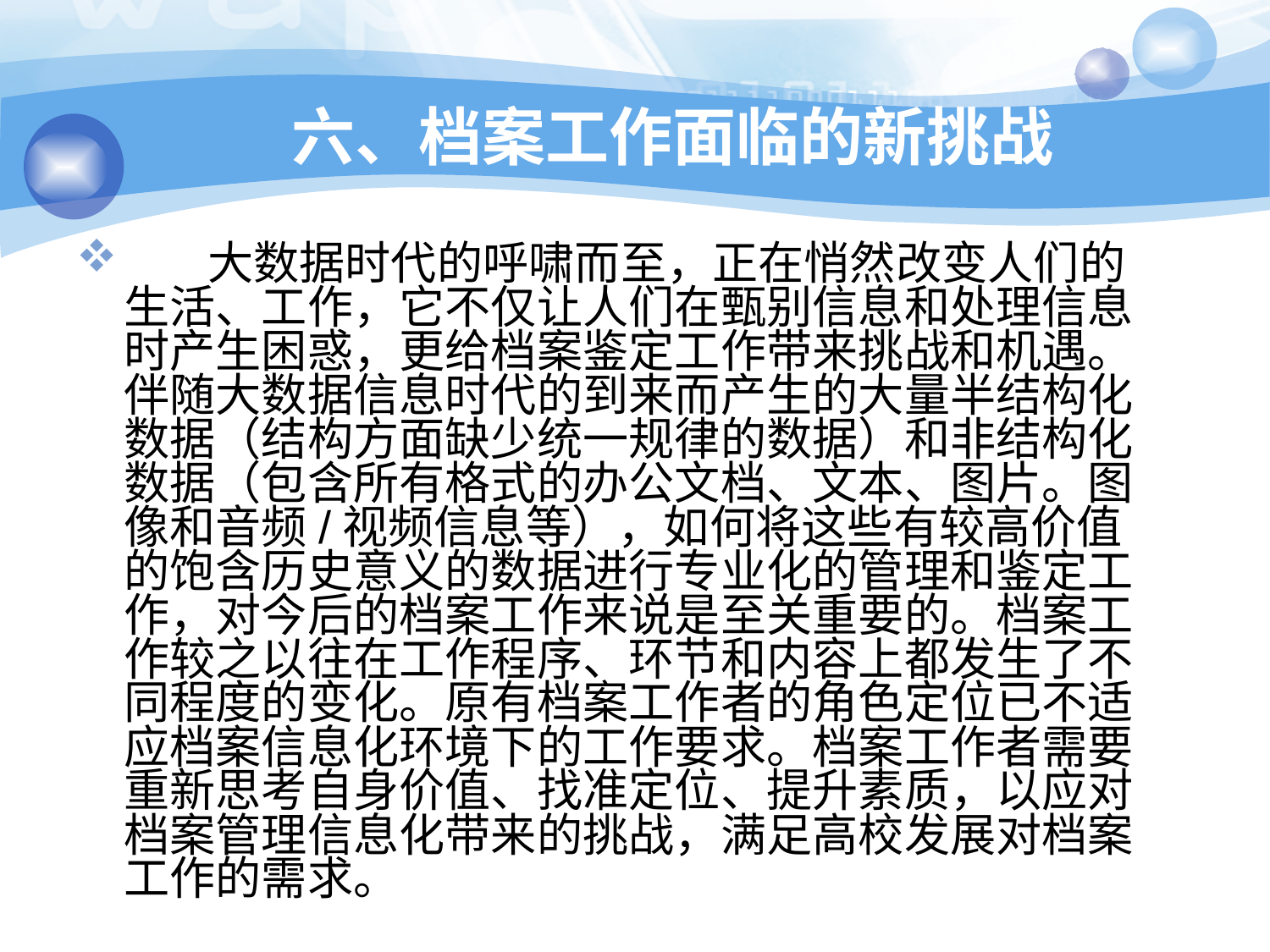

# 六、档案工作面临的新挑战
       大数据时代的呼啸而至，正在悄然改变人们的生活、工作，它不仅让人们在甄别信息和处理信息时产生困惑，更给档案鉴定工作带来挑战和机遇。伴随大数据信息时代的到来而产生的大量半结构化数据（结构方面缺少统一规律的数据）和非结构化数据（包含所有格式的办公文档、文本、图片。图像和音频/视频信息等），如何将这些有较高价值的饱含历史意义的数据进行专业化的管理和鉴定工作，对今后的档案工作来说是至关重要的。档案工作较之以往在工作程序、环节和内容上都发生了不同程度的变化。原有档案工作者的角色定位已不适应档案信息化环境下的工作要求。档案工作者需要重新思考自身价值、找准定位、提升素质，以应对档案管理信息化带来的挑战，满足高校发展对档案工作的需求。